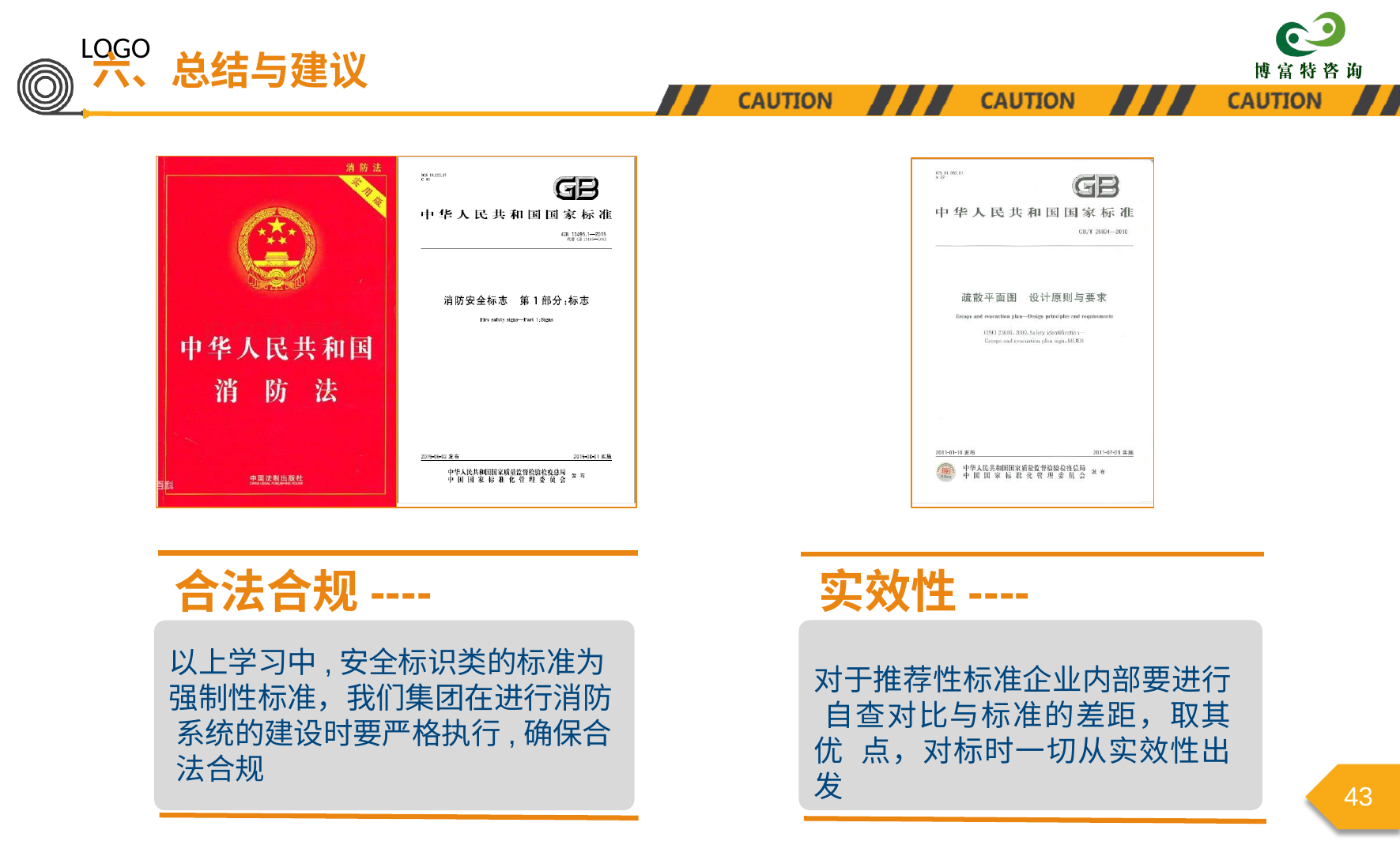

LOGO
六、总结与建议

合法合规----
以上学习中,安全标识类的标准为  强制性标准，我们集团在进行消防  系统的建设时要严格执行,确保合  法合规
实效性----

对于推荐性标准企业内部要进行  自查对比与标准的差距，取其优  点，对标时一切从实效性出发
43